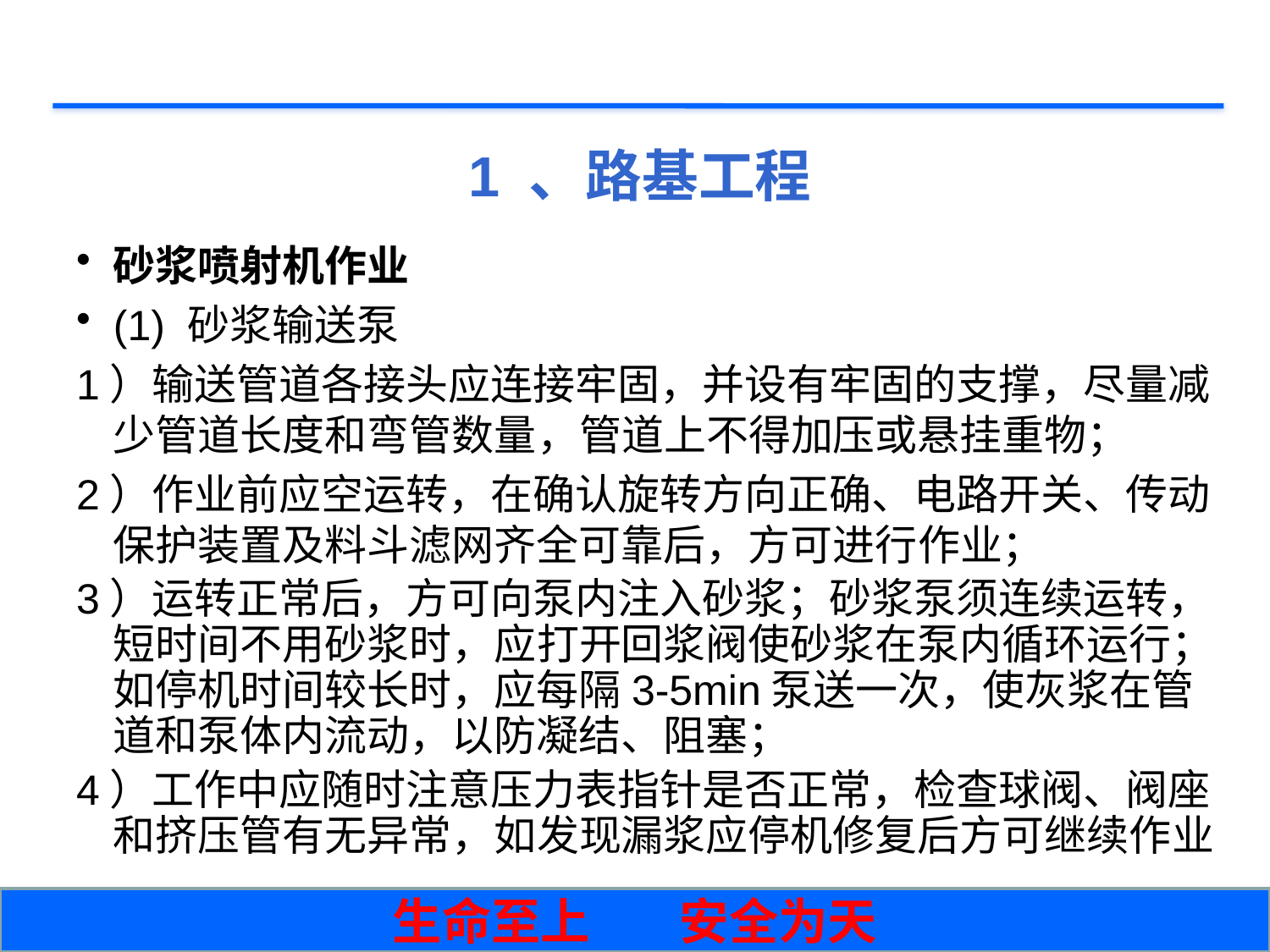

# 1 、路基工程
砂浆喷射机作业
(1) 砂浆输送泵
1）输送管道各接头应连接牢固，并设有牢固的支撑，尽量减少管道长度和弯管数量，管道上不得加压或悬挂重物；
2）作业前应空运转，在确认旋转方向正确、电路开关、传动保护装置及料斗滤网齐全可靠后，方可进行作业；
3）运转正常后，方可向泵内注入砂浆；砂浆泵须连续运转，短时间不用砂浆时，应打开回浆阀使砂浆在泵内循环运行；如停机时间较长时，应每隔3-5min泵送一次，使灰浆在管道和泵体内流动，以防凝结、阻塞；
4）工作中应随时注意压力表指针是否正常，检查球阀、阀座和挤压管有无异常，如发现漏浆应停机修复后方可继续作业